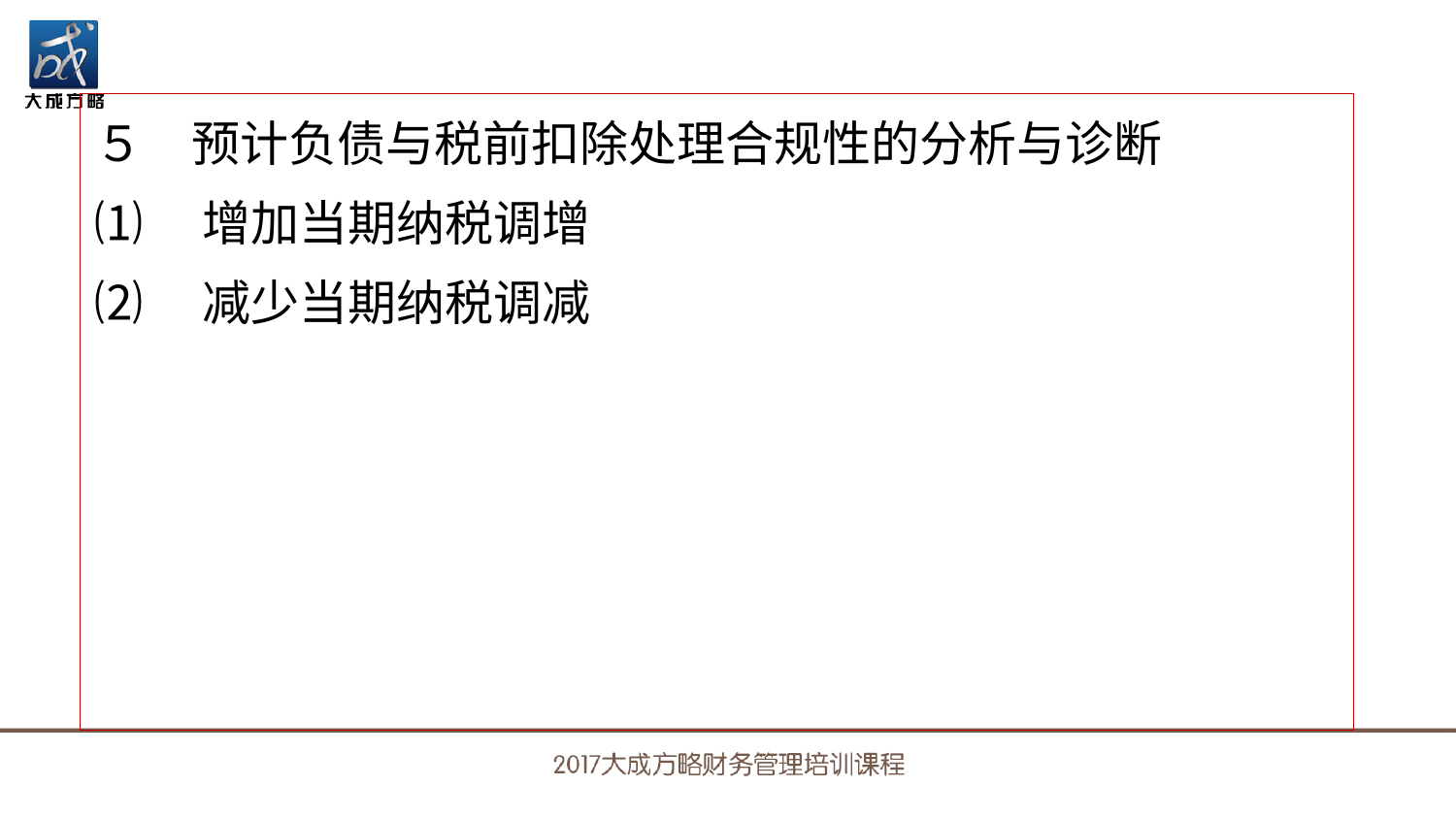

５　预计负债与税前扣除处理合规性的分析与诊断
⑴　增加当期纳税调增
⑵　减少当期纳税调减